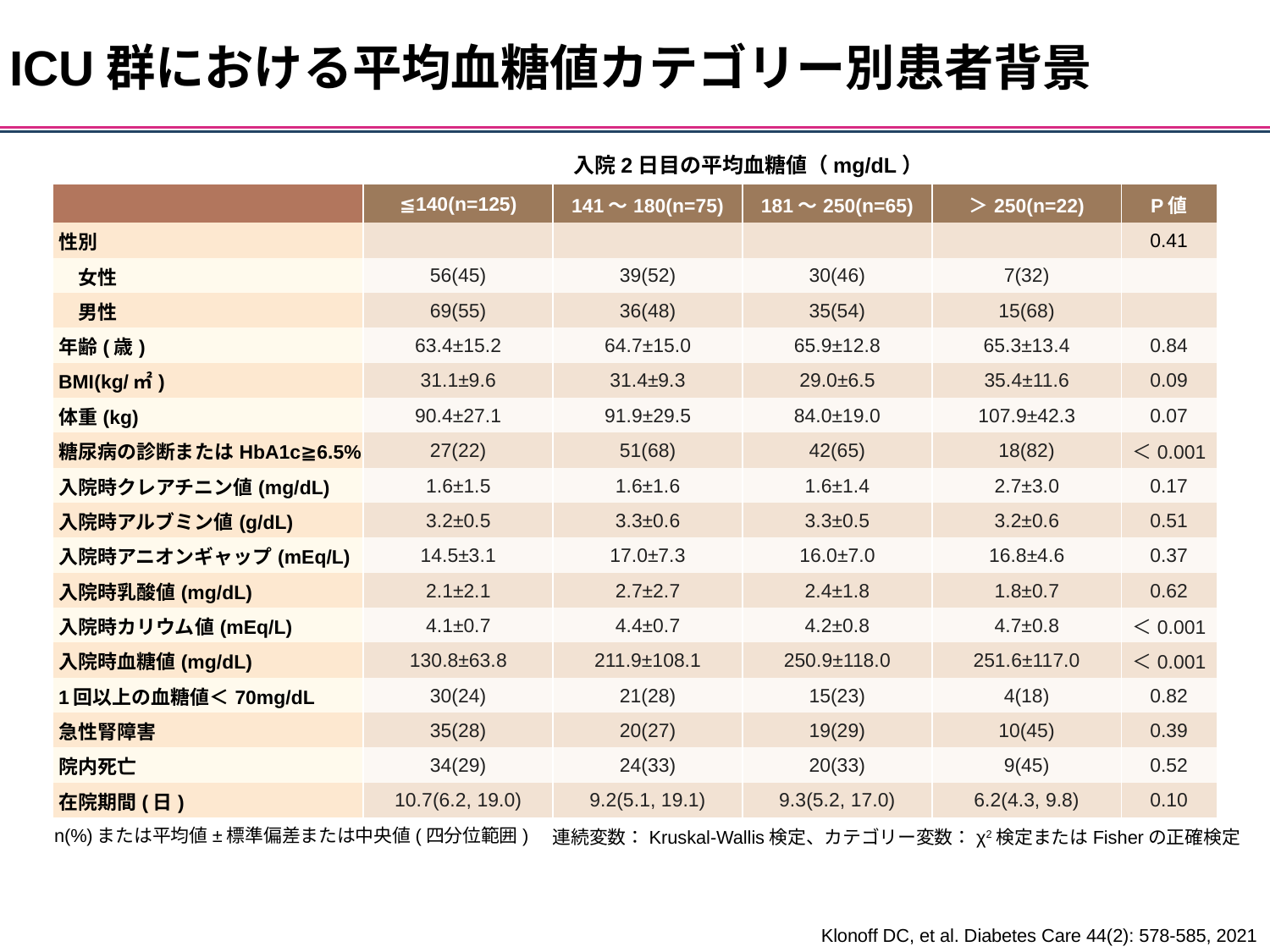

ICU群における平均血糖値カテゴリー別患者背景
入院2日目の平均血糖値（mg/dL）
|  | ≦140(n=125) | 141～180(n=75) | 181～250(n=65) | ＞250(n=22) | P値 |
| --- | --- | --- | --- | --- | --- |
| 性別 |  |  |  |  | 0.41 |
| 女性 | 56(45) | 39(52) | 30(46) | 7(32) |  |
| 男性 | 69(55) | 36(48) | 35(54) | 15(68) |  |
| 年齢(歳) | 63.4±15.2 | 64.7±15.0 | 65.9±12.8 | 65.3±13.4 | 0.84 |
| BMI(kg/㎡) | 31.1±9.6 | 31.4±9.3 | 29.0±6.5 | 35.4±11.6 | 0.09 |
| 体重(kg) | 90.4±27.1 | 91.9±29.5 | 84.0±19.0 | 107.9±42.3 | 0.07 |
| 糖尿病の診断またはHbA1c≧6.5% | 27(22) | 51(68) | 42(65) | 18(82) | ＜0.001 |
| 入院時クレアチニン値(mg/dL) | 1.6±1.5 | 1.6±1.6 | 1.6±1.4 | 2.7±3.0 | 0.17 |
| 入院時アルブミン値(g/dL) | 3.2±0.5 | 3.3±0.6 | 3.3±0.5 | 3.2±0.6 | 0.51 |
| 入院時アニオンギャップ(mEq/L) | 14.5±3.1 | 17.0±7.3 | 16.0±7.0 | 16.8±4.6 | 0.37 |
| 入院時乳酸値(mg/dL) | 2.1±2.1 | 2.7±2.7 | 2.4±1.8 | 1.8±0.7 | 0.62 |
| 入院時カリウム値(mEq/L) | 4.1±0.7 | 4.4±0.7 | 4.2±0.8 | 4.7±0.8 | ＜0.001 |
| 入院時血糖値(mg/dL) | 130.8±63.8 | 211.9±108.1 | 250.9±118.0 | 251.6±117.0 | ＜0.001 |
| 1回以上の血糖値＜70mg/dL | 30(24) | 21(28) | 15(23) | 4(18) | 0.82 |
| 急性腎障害 | 35(28) | 20(27) | 19(29) | 10(45) | 0.39 |
| 院内死亡 | 34(29) | 24(33) | 20(33) | 9(45) | 0.52 |
| 在院期間(日) | 10.7(6.2, 19.0) | 9.2(5.1, 19.1) | 9.3(5.2, 17.0) | 6.2(4.3, 9.8) | 0.10 |
n(%)または平均値±標準偏差または中央値(四分位範囲)
連続変数：Kruskal-Wallis検定、カテゴリー変数：χ2検定またはFisherの正確検定
Klonoff DC, et al. Diabetes Care 44(2): 578-585, 2021